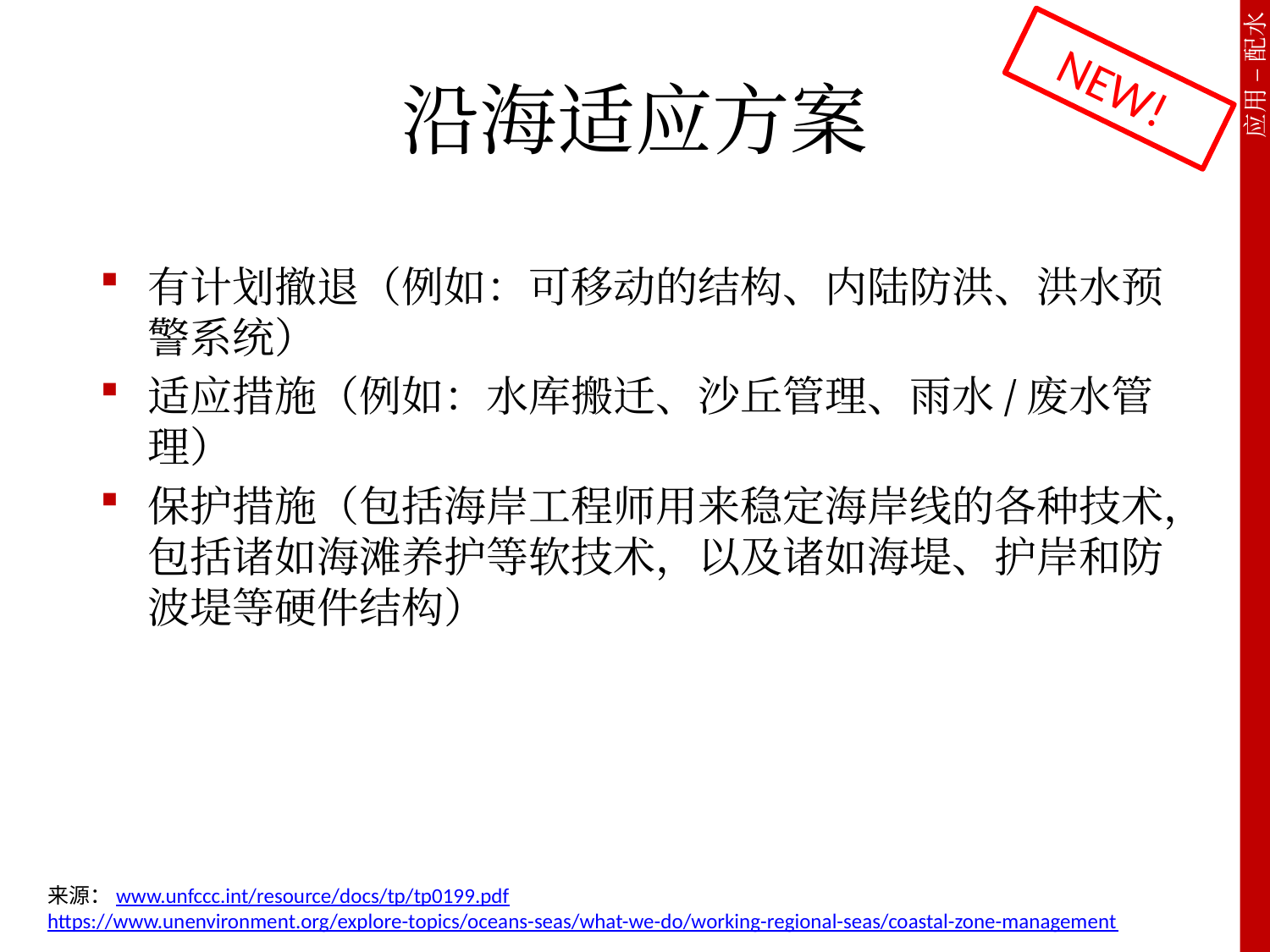

# 沿海适应方案
NEW!
有计划撤退（例如：可移动的结构、内陆防洪、洪水预警系统）
适应措施（例如：水库搬迁、沙丘管理、雨水/废水管理）
保护措施（包括海岸工程师用来稳定海岸线的各种技术，包括诸如海滩养护等软技术，以及诸如海堤、护岸和防波堤等硬件结构）
来源：www.unfccc.int/resource/docs/tp/tp0199.pdf
https://www.unenvironment.org/explore-topics/oceans-seas/what-we-do/working-regional-seas/coastal-zone-management